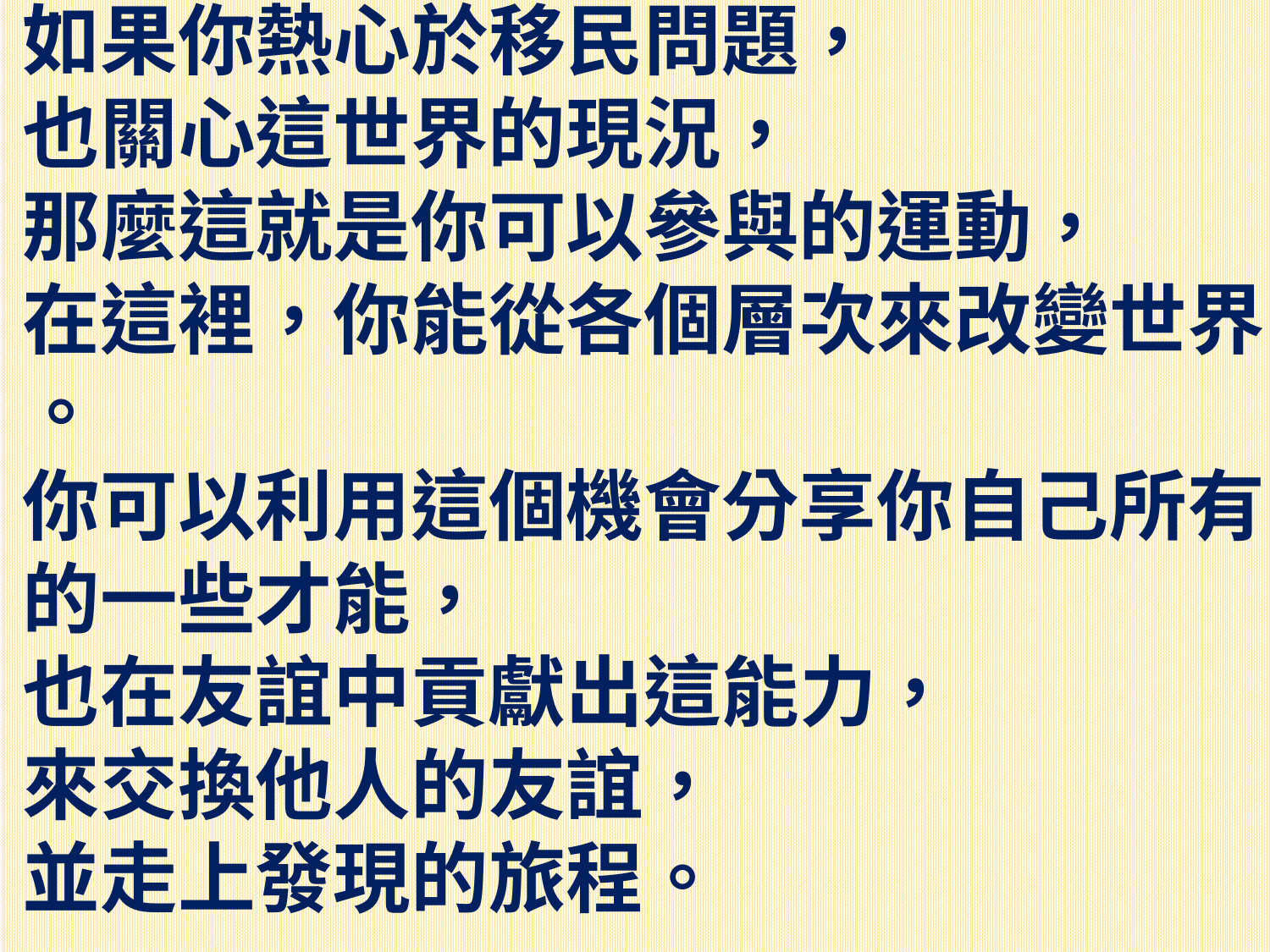

#
如果你熱心於移民問題，
也關心這世界的現況，
那麼這就是你可以參與的運動，
在這裡，你能從各個層次來改變世界
。
你可以利用這個機會分享你自己所有的一些才能，
也在友誼中貢獻出這能力，
來交換他人的友誼，
並走上發現的旅程。